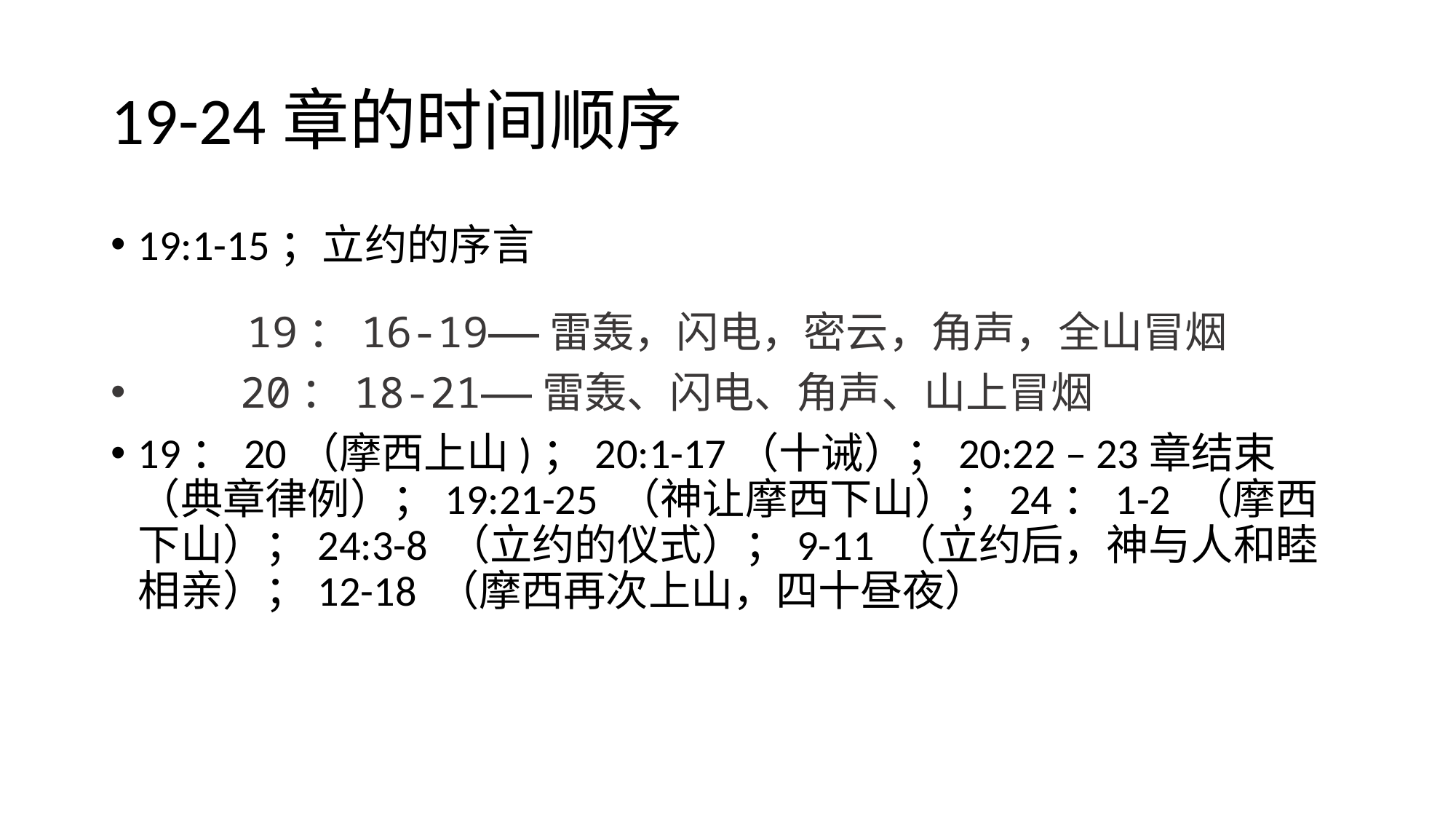

# 19-24章的时间顺序
19:1-15；立约的序言
		19：16-19——雷轰，闪电，密云，角声，全山冒烟
    20：18-21——雷轰、闪电、角声、山上冒烟
19：20（摩西上山)；20:1-17（十诫）；20:22 – 23章结束 （典章律例）；19:21-25 （神让摩西下山）；24：1-2 （摩西下山）；24:3-8 （立约的仪式）；9-11 （立约后，神与人和睦相亲）；12-18 （摩西再次上山，四十昼夜）